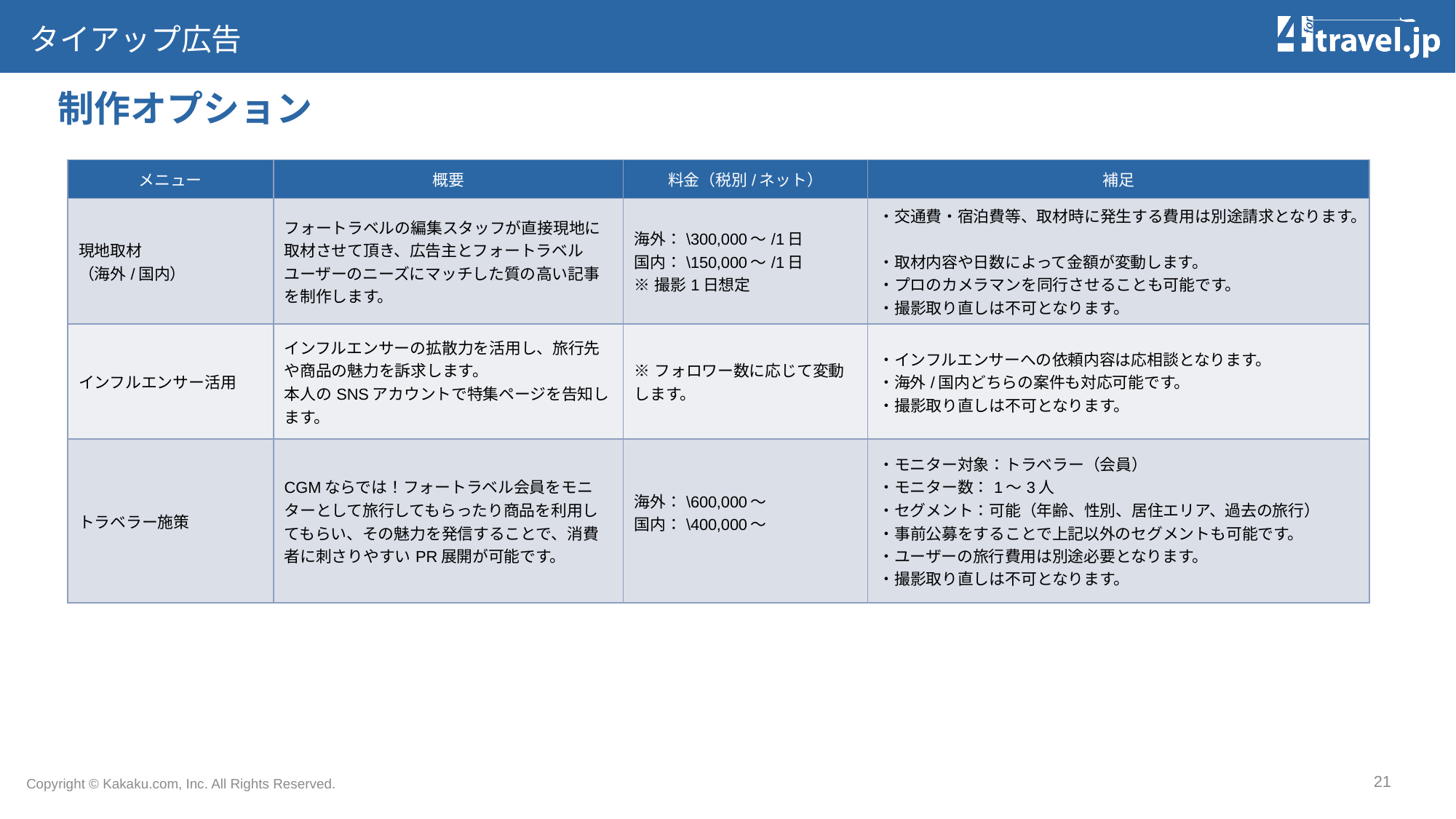

タイアップ広告
# 制作オプション
| メニュー | 概要 | 料金（税別/ネット） | 補足 |
| --- | --- | --- | --- |
| 現地取材 （海外/国内） | フォートラベルの編集スタッフが直接現地に取材させて頂き、広告主とフォートラベルユーザーのニーズにマッチした質の高い記事を制作します。 | 海外：\300,000～/1日 国内：\150,000～/1日 ※撮影1日想定 | ・交通費・宿泊費等、取材時に発生する費用は別途請求となります。 ・取材内容や日数によって金額が変動します。 ・プロのカメラマンを同行させることも可能です。 ・撮影取り直しは不可となります。 |
| インフルエンサー活用 | インフルエンサーの拡散力を活用し、旅行先や商品の魅力を訴求します。 本人のSNSアカウントで特集ページを告知します。 | ※フォロワー数に応じて変動します。 | ・インフルエンサーへの依頼内容は応相談となります。 ・海外/国内どちらの案件も対応可能です。 ・撮影取り直しは不可となります。 |
| トラベラー施策 | CGMならでは！フォートラベル会員をモニターとして旅行してもらったり商品を利用してもらい、その魅力を発信することで、消費者に刺さりやすいPR展開が可能です。 | 海外：\600,000～ 国内：\400,000～ | ・モニター対象：トラベラー（会員） ・モニター数：1～3人 ・セグメント：可能（年齢、性別、居住エリア、過去の旅行） ・事前公募をすることで上記以外のセグメントも可能です。 ・ユーザーの旅行費用は別途必要となります。 ・撮影取り直しは不可となります。 |
21
Copyright © Kakaku.com, Inc. All Rights Reserved.